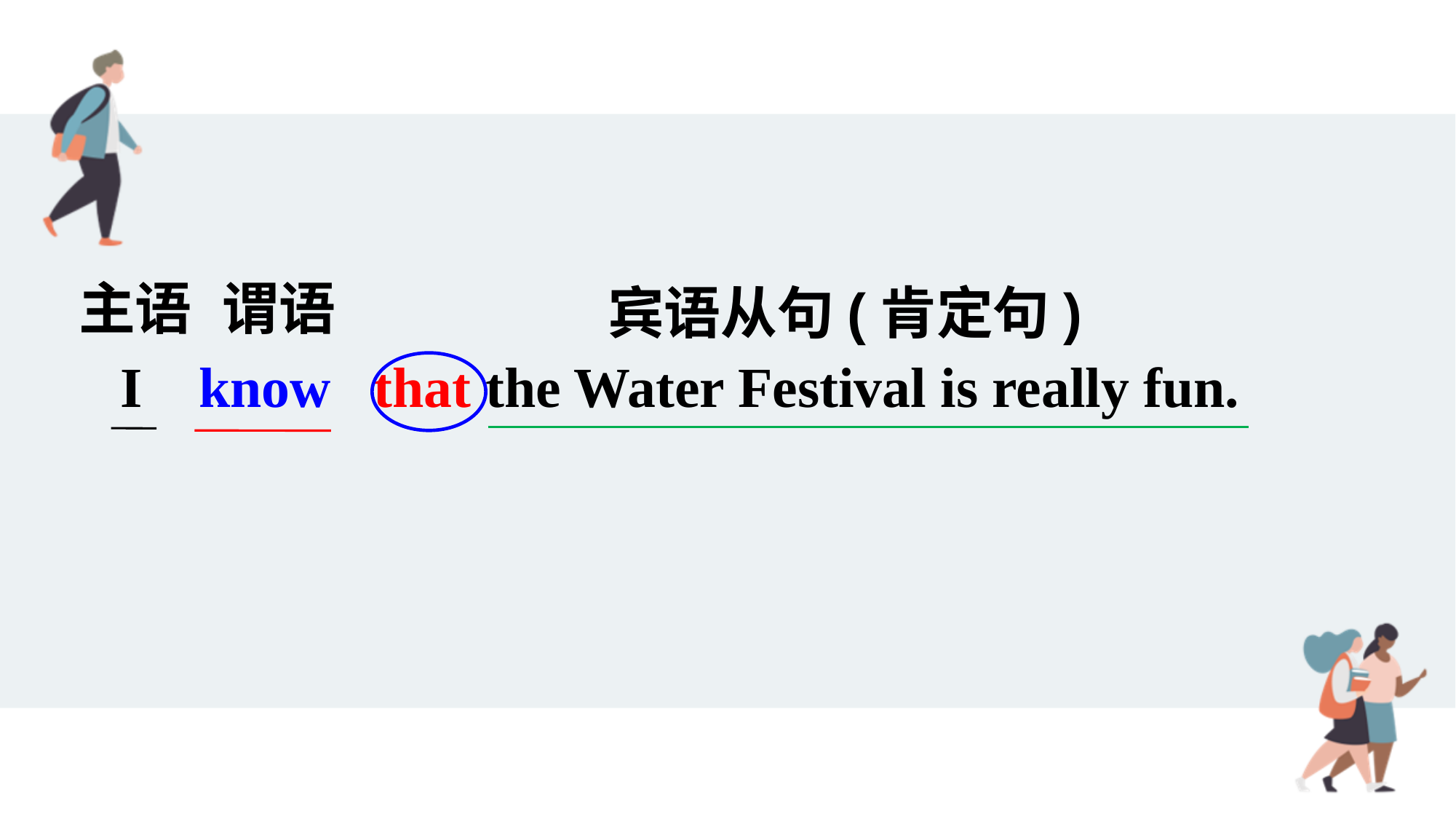

主语
谓语
宾语从句(肯定句)
I    know   that the Water Festival is really fun.